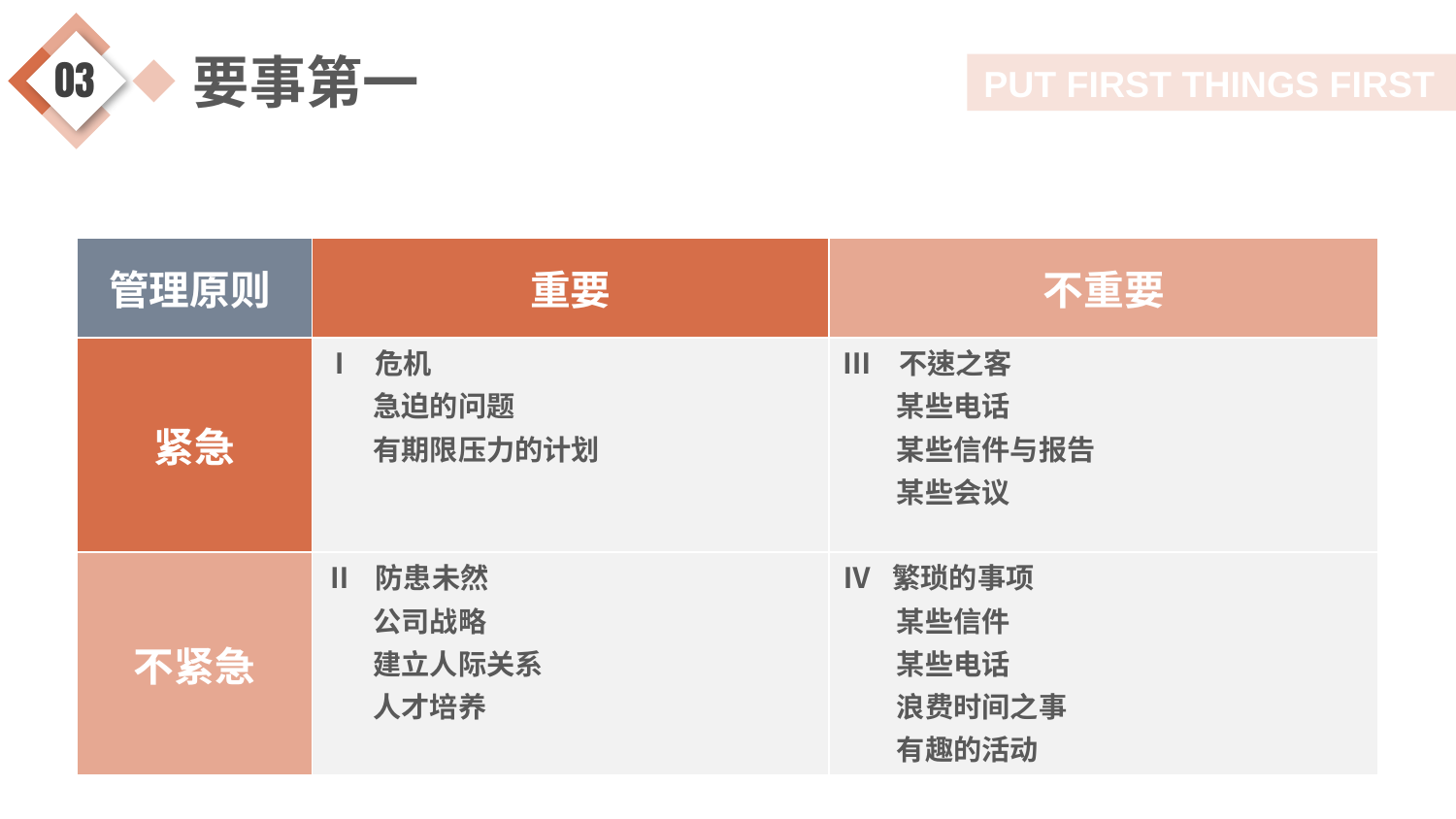

| 管理原则 | 重要 | 不重要 |
| --- | --- | --- |
| 紧急 | Ⅰ 危机 急迫的问题 有期限压力的计划 | Ⅲ 不速之客 某些电话 某些信件与报告 某些会议 |
| 不紧急 | Ⅱ 防患未然 公司战略 建立人际关系 人才培养 | Ⅳ 繁琐的事项 某些信件 某些电话 浪费时间之事 有趣的活动 |